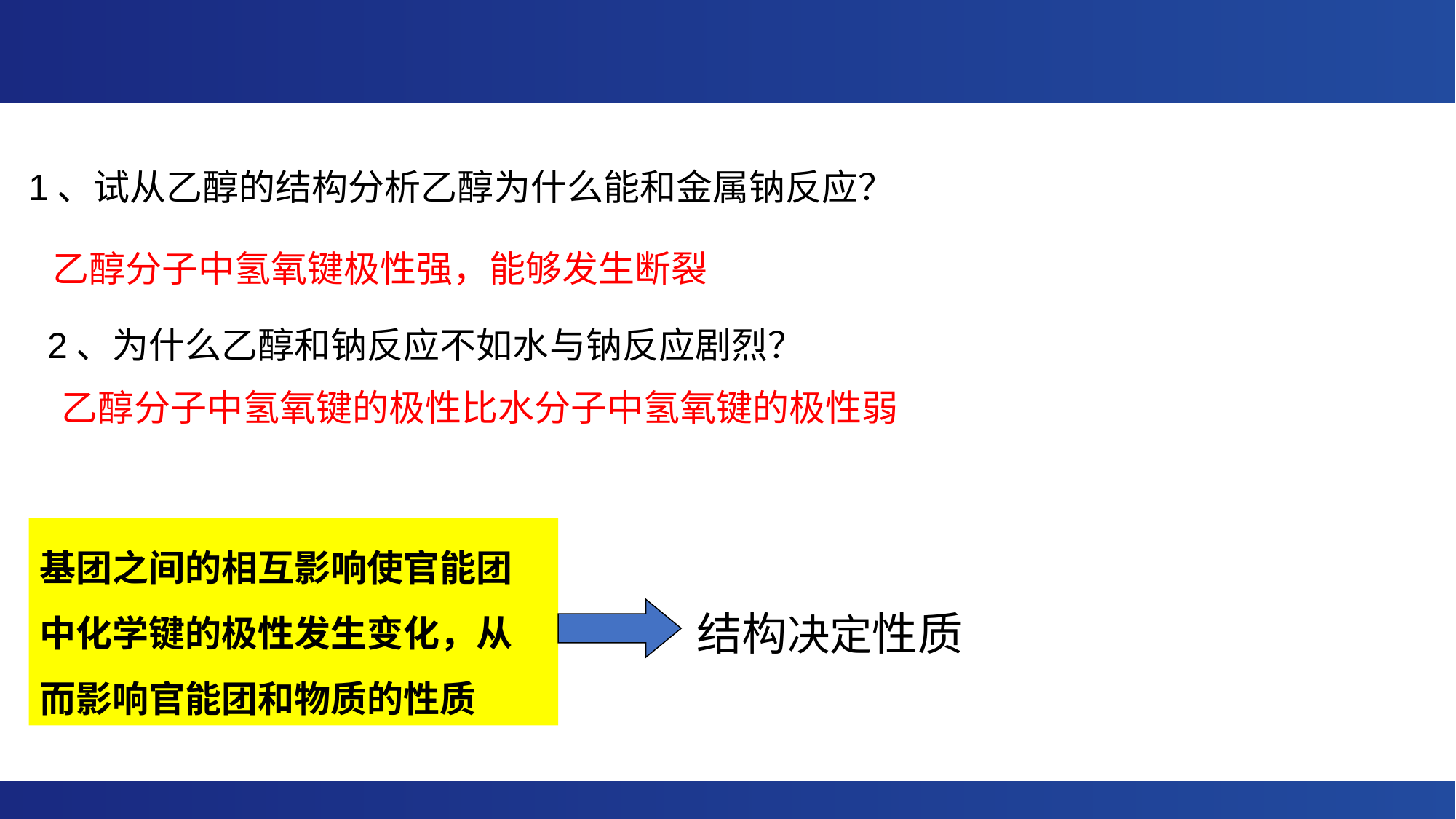

1、试从乙醇的结构分析乙醇为什么能和金属钠反应？
乙醇分子中氢氧键极性强，能够发生断裂
2、为什么乙醇和钠反应不如水与钠反应剧烈？
乙醇分子中氢氧键的极性比水分子中氢氧键的极性弱
基团之间的相互影响使官能团中化学键的极性发生变化，从而影响官能团和物质的性质

结构决定性质